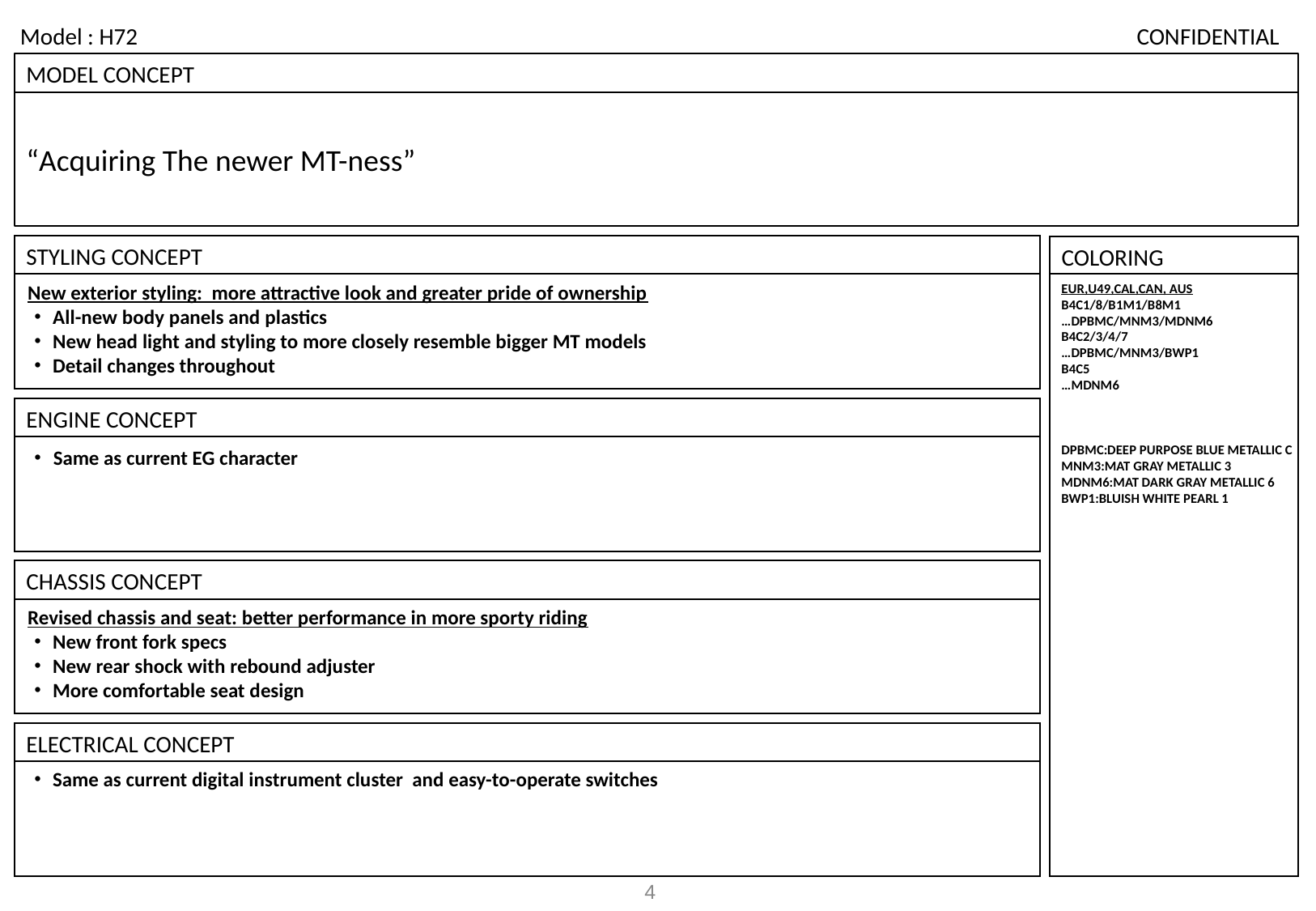

“Acquiring The newer MT-ness”
New exterior styling:  more attractive look and greater pride of ownership
・All-new body panels and plastics
・New head light and styling to more closely resemble bigger MT models
・Detail changes throughout

EUR,U49,CAL,CAN, AUS
B4C1/8/B1M1/B8M1
…DPBMC/MNM3/MDNM6
B4C2/3/4/7
…DPBMC/MNM3/BWP1
B4C5
…MDNM6

DPBMC:DEEP PURPOSE BLUE METALLIC C
MNM3:MAT GRAY METALLIC 3
MDNM6:MAT DARK GRAY METALLIC 6
BWP1:BLUISH WHITE PEARL 1

・Same as current EG character
Revised chassis and seat: better performance in more sporty riding
・New front fork specs
・New rear shock with rebound adjuster
・More comfortable seat design
・Same as current digital instrument cluster  and easy-to-operate switches
4